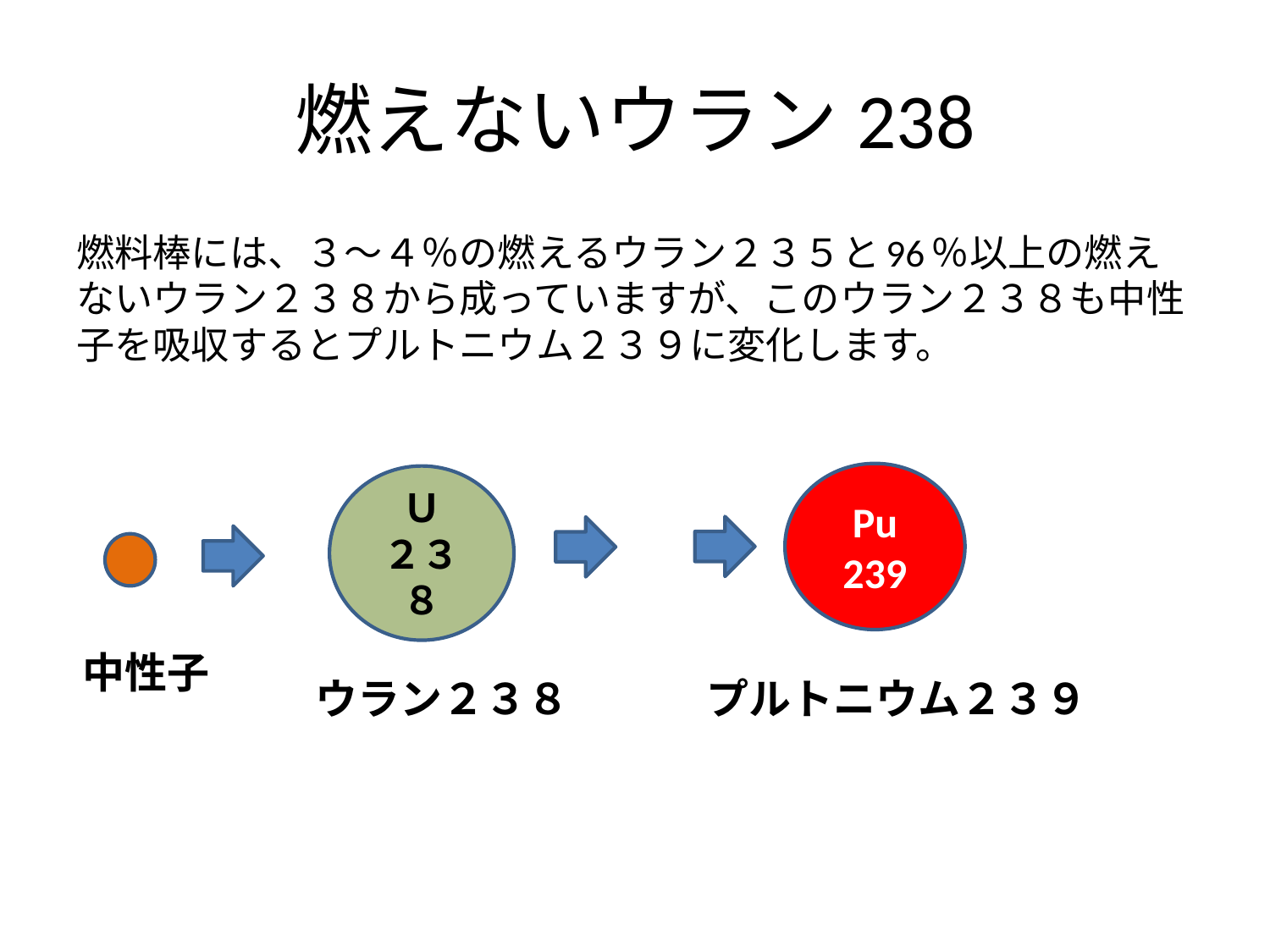

# 燃えないウラン238
燃料棒には、３～４％の燃えるウラン２３５と96％以上の燃えないウラン２３８から成っていますが、このウラン２３８も中性子を吸収するとプルトニウム２３９に変化します。
Pu
239
Ｕ
２３８

中性子
プルトニウム２３９
ウラン２３８